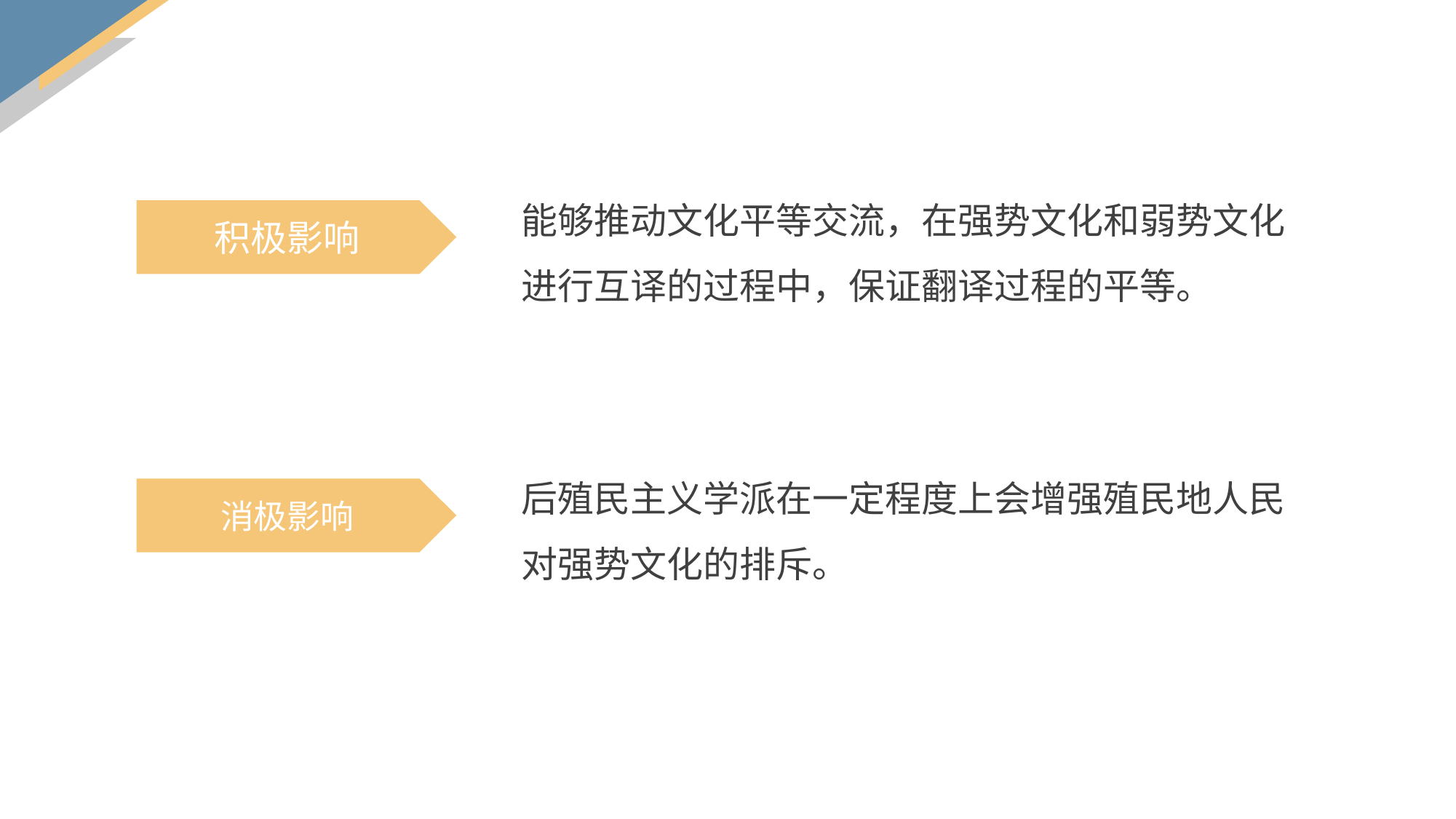

能够推动文化平等交流，在强势文化和弱势文化进行互译的过程中，保证翻译过程的平等。
积极影响
后殖民主义学派在一定程度上会增强殖民地人民对强势文化的排斥。
消极影响